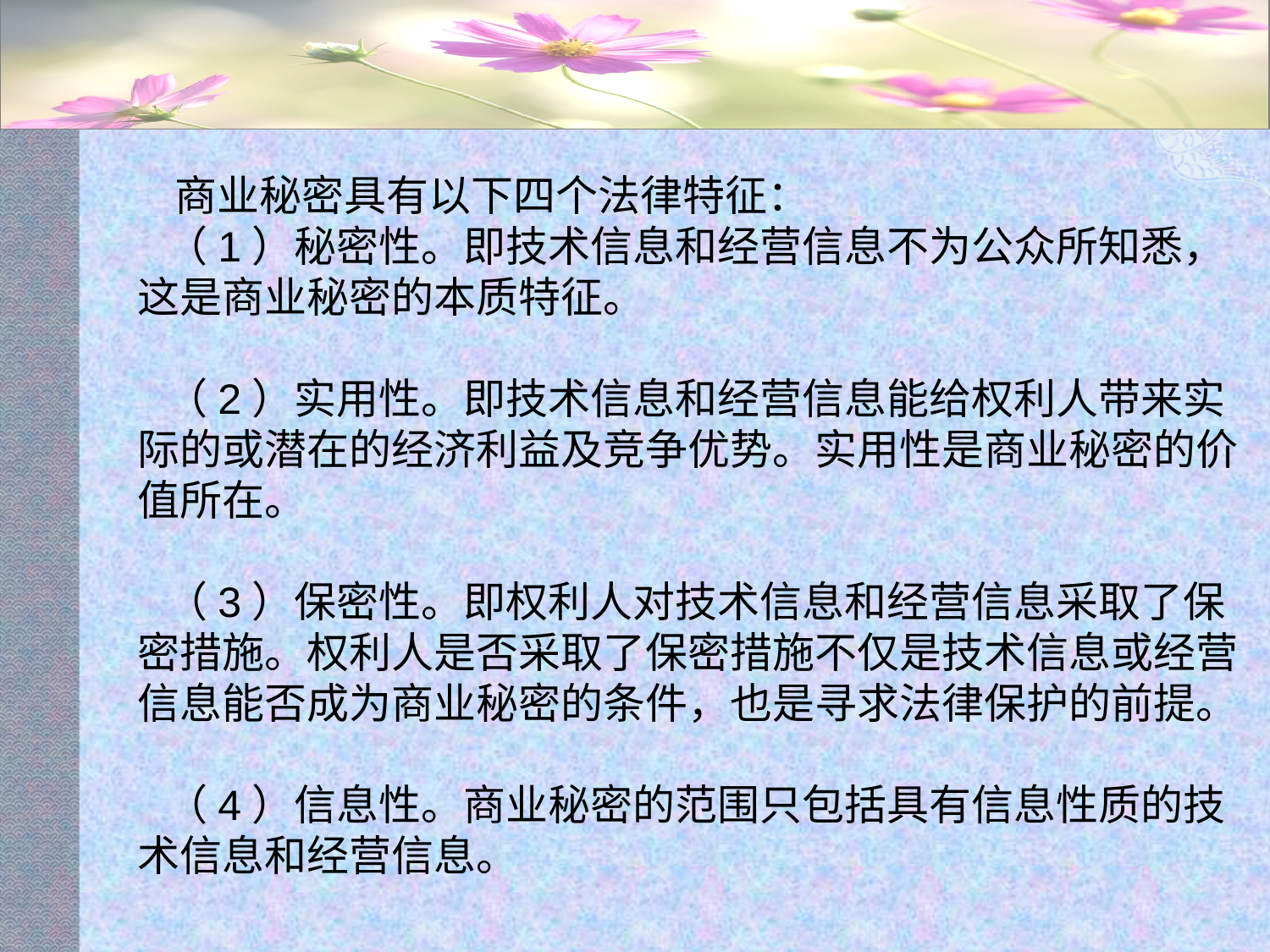

#
商业秘密具有以下四个法律特征：
（1）秘密性。即技术信息和经营信息不为公众所知悉，这是商业秘密的本质特征。

（2）实用性。即技术信息和经营信息能给权利人带来实际的或潜在的经济利益及竞争优势。实用性是商业秘密的价值所在。

（3）保密性。即权利人对技术信息和经营信息采取了保密措施。权利人是否采取了保密措施不仅是技术信息或经营信息能否成为商业秘密的条件，也是寻求法律保护的前提。

（4）信息性。商业秘密的范围只包括具有信息性质的技术信息和经营信息。